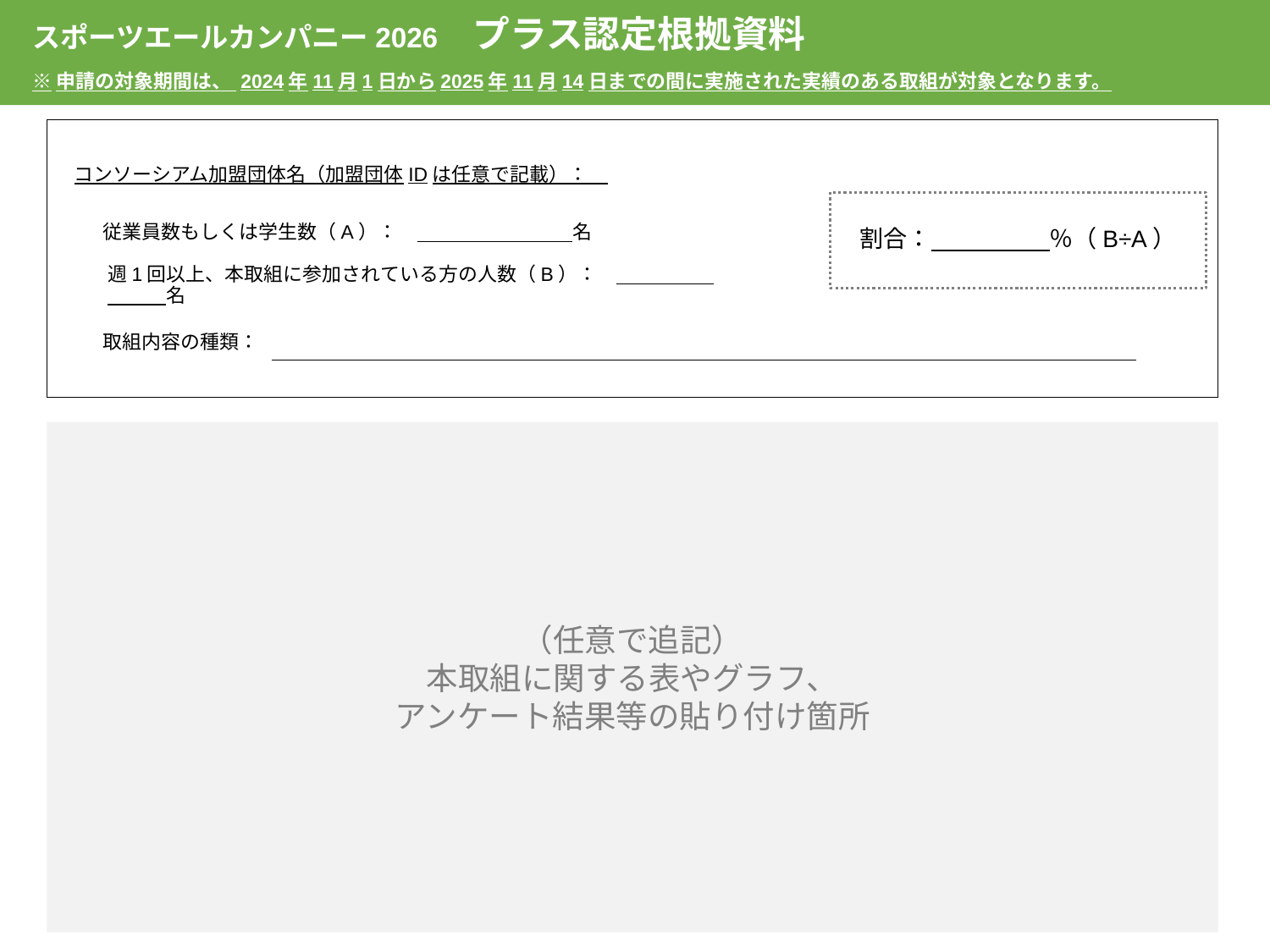

スポーツエールカンパニー2026　プラス認定根拠資料
※申請の対象期間は、 2024年11月1日から2025年11月14日までの間に実施された実績のある取組が対象となります。

コンソーシアム加盟団体名（加盟団体IDは任意で記載）：
割合：　　　　　％（B÷A）
従業員数もしくは学生数（A）：　　　　　　　　　名
週1回以上、本取組に参加されている方の人数（B）：　　　　　　　　　名
取組内容の種類：
（任意で追記）
本取組に関する表やグラフ、
アンケート結果等の貼り付け箇所